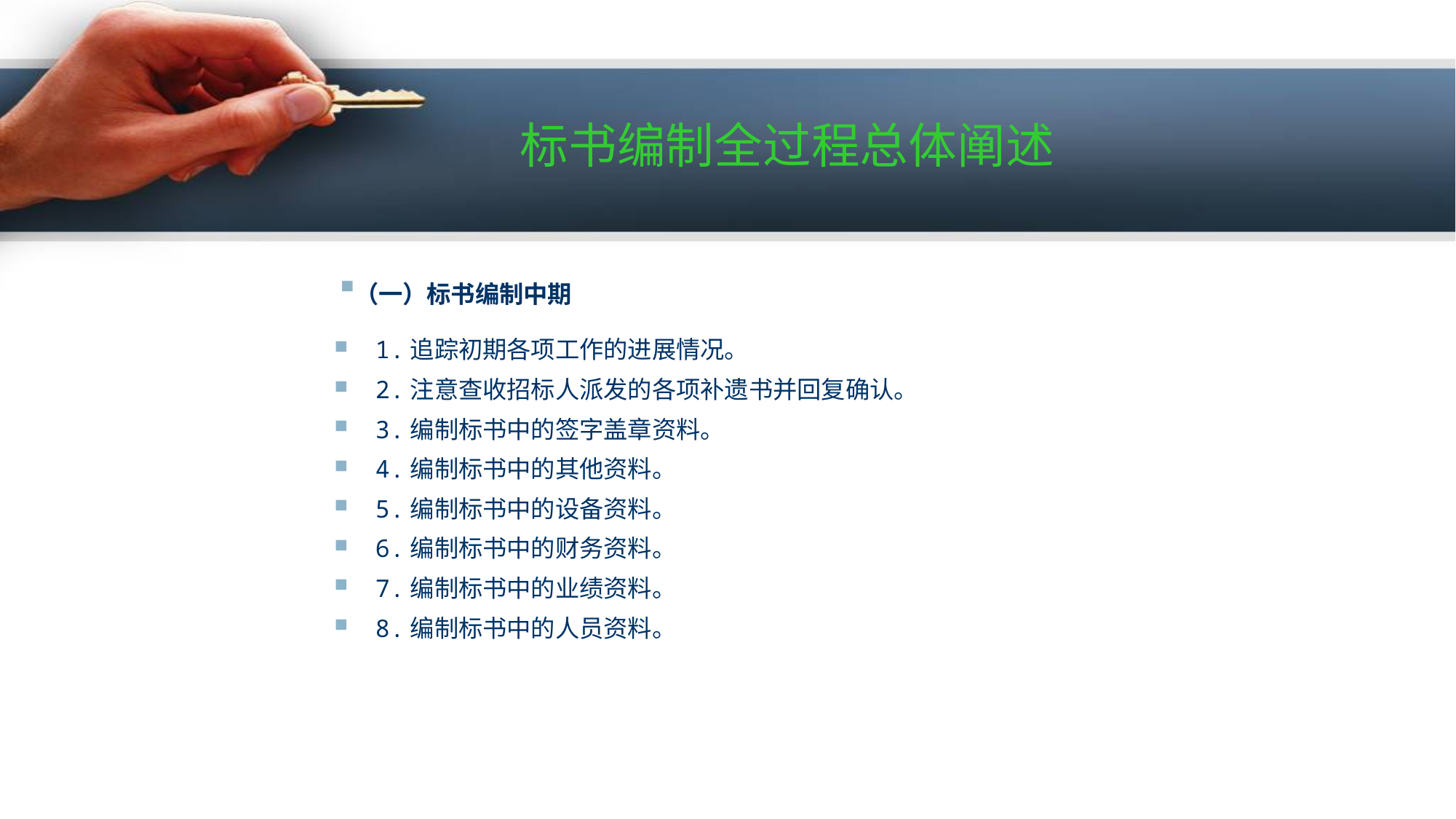

标书编制全过程总体阐述
（一）标书编制中期
1.追踪初期各项工作的进展情况。
2.注意查收招标人派发的各项补遗书并回复确认。
3.编制标书中的签字盖章资料。
4.编制标书中的其他资料。
5.编制标书中的设备资料。
6.编制标书中的财务资料。
7.编制标书中的业绩资料。
8.编制标书中的人员资料。